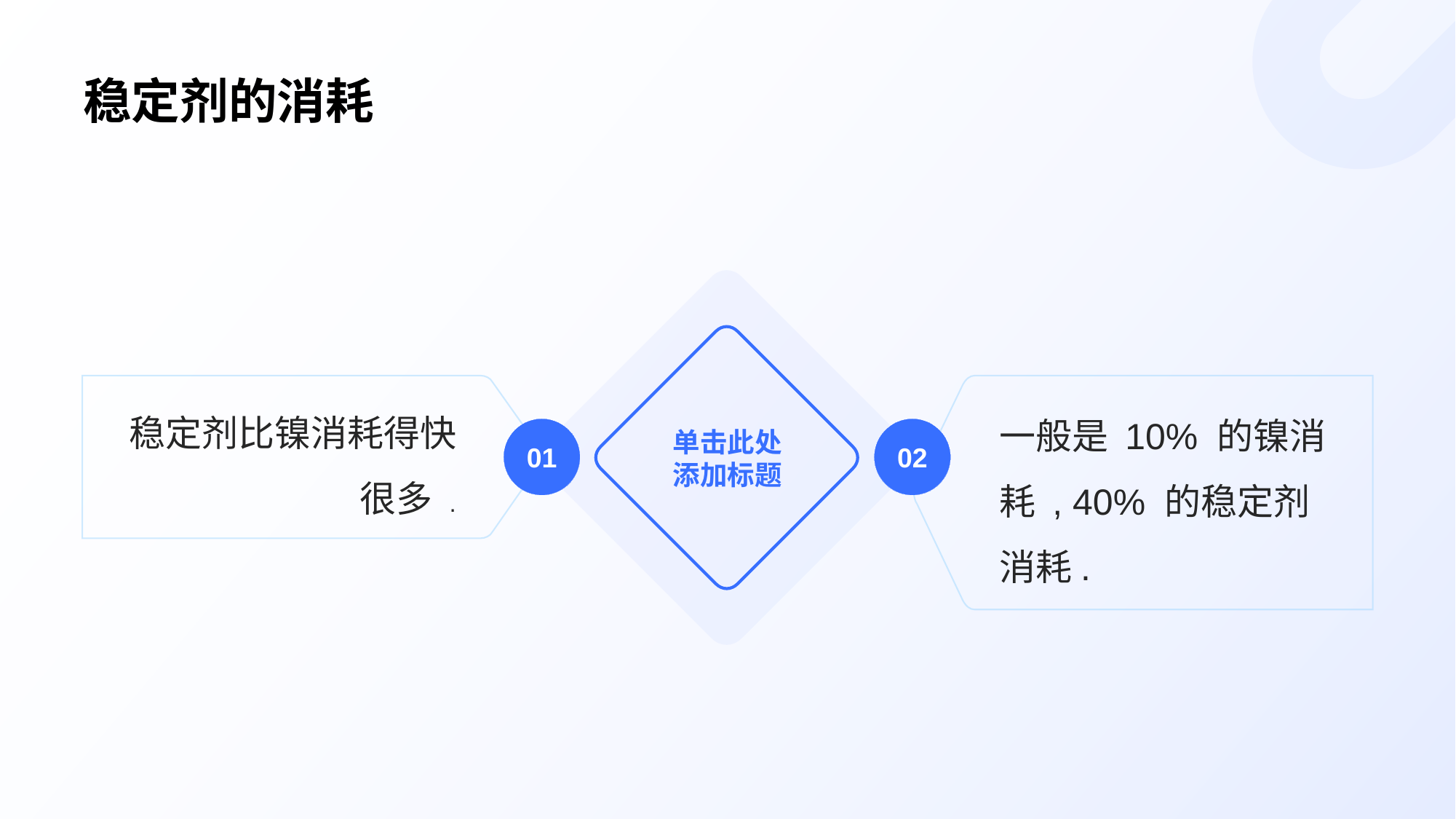

# 稳定剂的消耗

单击此处添加标题
稳定剂比镍消耗得快很多 .
一般是 10% 的镍消耗 , 40% 的稳定剂消耗.
01
02